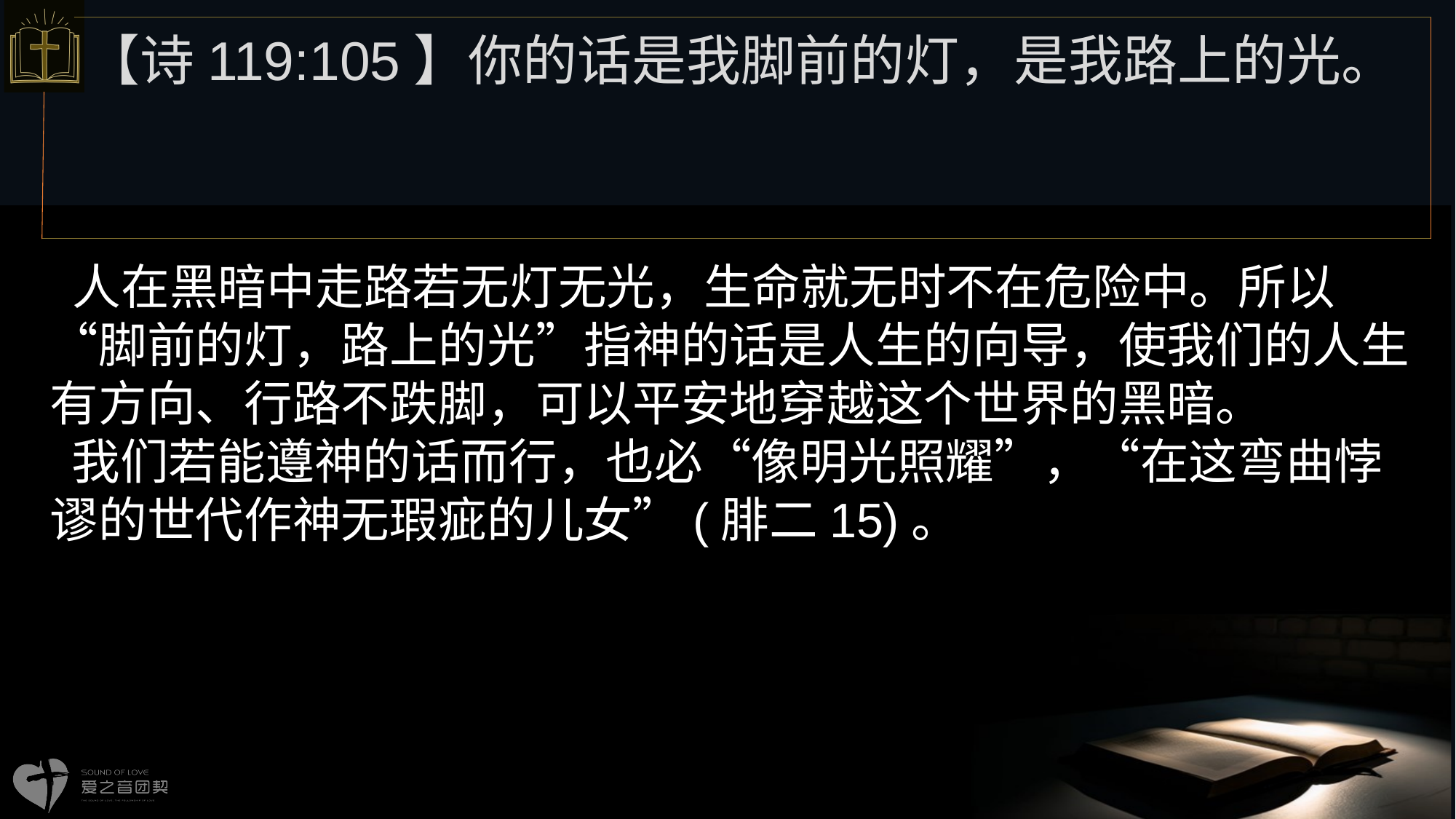

【诗119:105】你的话是我脚前的灯，是我路上的光。
# 人在黑暗中走路若无灯无光，生命就无时不在危险中。所以“脚前的灯，路上的光”指神的话是人生的向导，使我们的人生有方向、行路不跌脚，可以平安地穿越这个世界的黑暗。 我们若能遵神的话而行，也必“像明光照耀”，“在这弯曲悖谬的世代作神无瑕疵的儿女”(腓二15)。